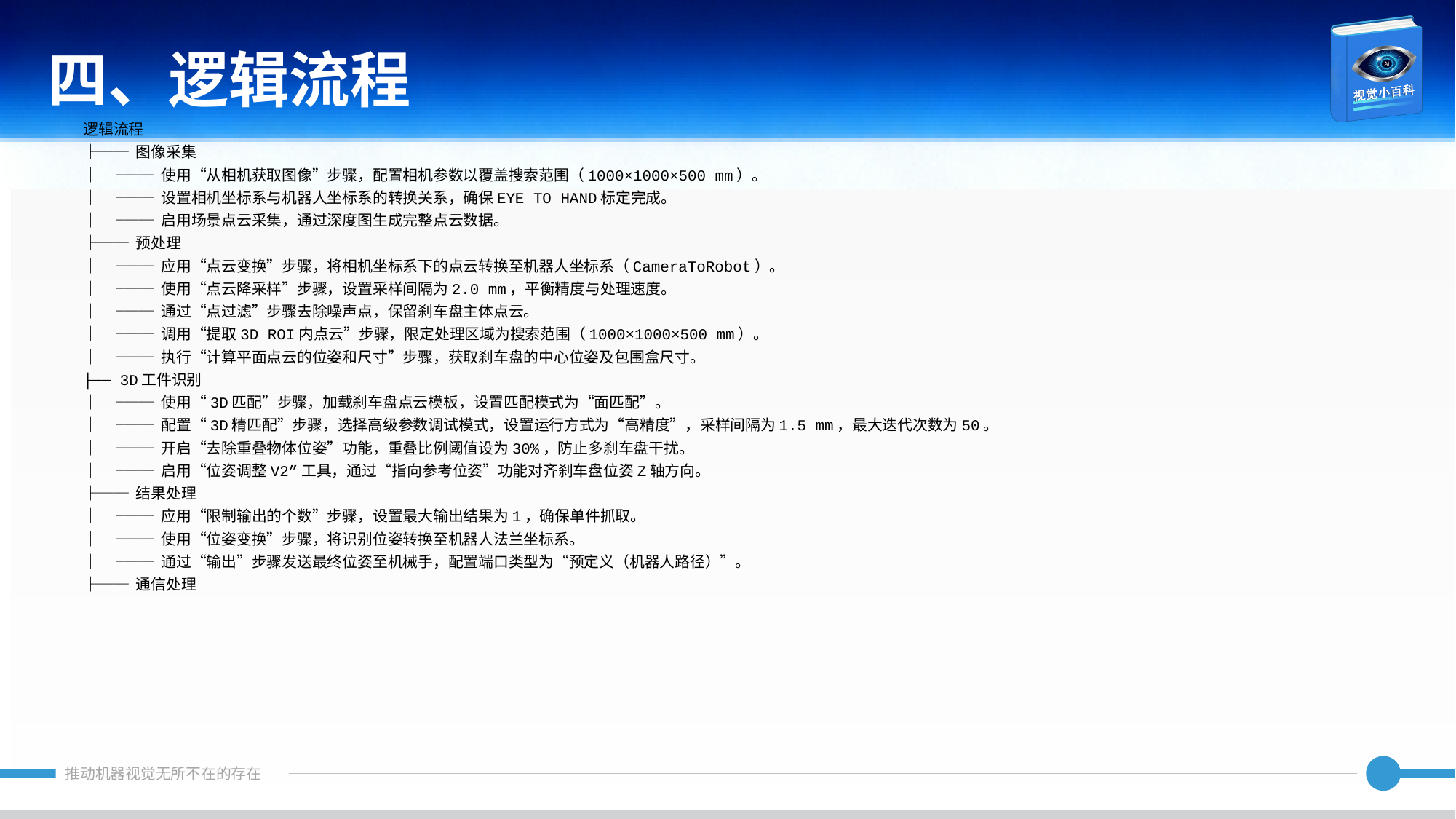

四、逻辑流程

逻辑流程
├── 图像采集
│   ├── 使用“从相机获取图像”步骤，配置相机参数以覆盖搜索范围（1000×1000×500 mm）。
│   ├── 设置相机坐标系与机器人坐标系的转换关系，确保EYE TO HAND标定完成。
│   └── 启用场景点云采集，通过深度图生成完整点云数据。
├── 预处理
│   ├── 应用“点云变换”步骤，将相机坐标系下的点云转换至机器人坐标系（CameraToRobot）。
│   ├── 使用“点云降采样”步骤，设置采样间隔为2.0 mm，平衡精度与处理速度。
│   ├── 通过“点过滤”步骤去除噪声点，保留刹车盘主体点云。
│   ├── 调用“提取3D ROI内点云”步骤，限定处理区域为搜索范围（1000×1000×500 mm）。
│   └── 执行“计算平面点云的位姿和尺寸”步骤，获取刹车盘的中心位姿及包围盒尺寸。
├── 3D工件识别
│   ├── 使用“3D匹配”步骤，加载刹车盘点云模板，设置匹配模式为“面匹配”。
│   ├── 配置“3D精匹配”步骤，选择高级参数调试模式，设置运行方式为“高精度”，采样间隔为1.5 mm，最大迭代次数为50。
│   ├── 开启“去除重叠物体位姿”功能，重叠比例阈值设为30%，防止多刹车盘干扰。
│   └── 启用“位姿调整V2”工具，通过“指向参考位姿”功能对齐刹车盘位姿Z轴方向。
├── 结果处理
│   ├── 应用“限制输出的个数”步骤，设置最大输出结果为1，确保单件抓取。
│   ├── 使用“位姿变换”步骤，将识别位姿转换至机器人法兰坐标系。
│   └── 通过“输出”步骤发送最终位姿至机械手，配置端口类型为“预定义（机器人路径）”。
├── 通信处理
9